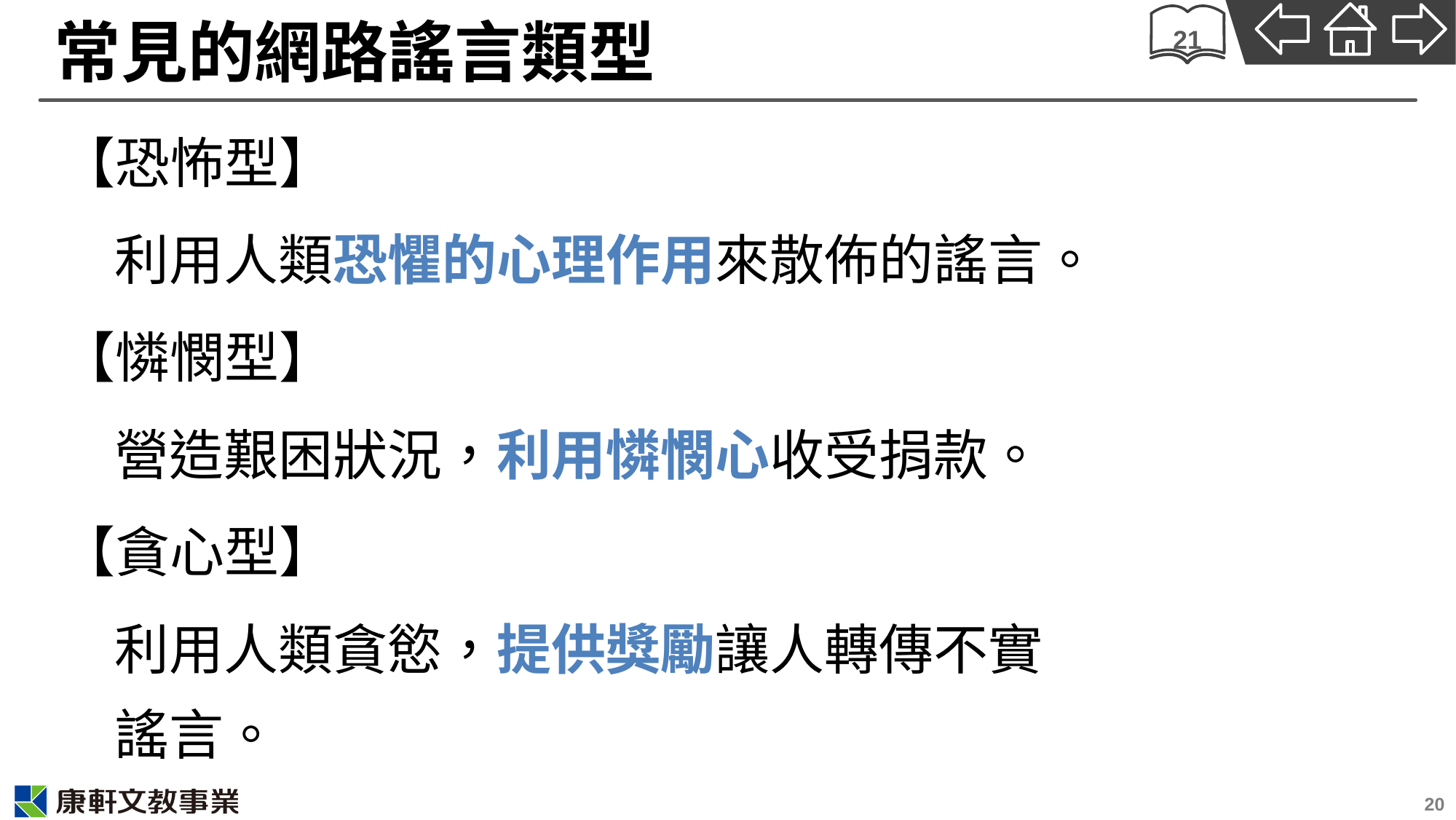

# 常見的網路謠言類型
21
【恐怖型】
利用人類恐懼的心理作用來散佈的謠言。
【憐憫型】
營造艱困狀況，利用憐憫心收受捐款。
【貪心型】
利用人類貪慾，提供獎勵讓人轉傳不實謠言。

20